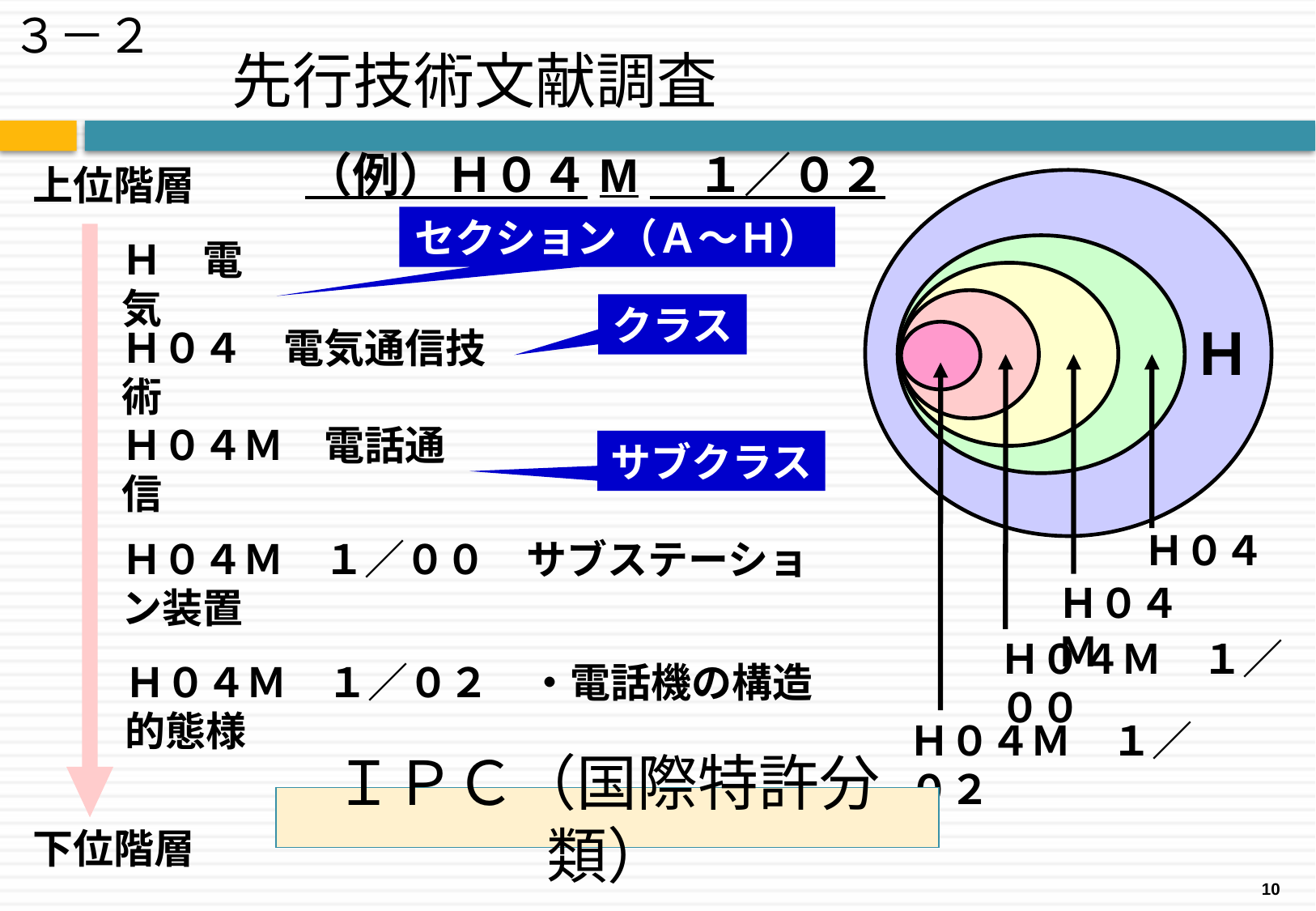

３－２
先行技術文献調査
（例）Ｈ０４M　１／０２
上位階層

Ｈ
セクション（Ａ～Ｈ）

Ｈ０４
Ｈ　電気

Ｈ０４Ｍ

Ｈ０４Ｍ　１／００
クラス

Ｈ０４Ｍ　１／０２
Ｈ０４　電気通信技術
サブクラス
Ｈ０４Ｍ　電話通信
Ｈ０４Ｍ　１／００　サブステーション装置
Ｈ０４Ｍ　１／０２　・電話機の構造的態様
ＩＰＣ（国際特許分類）
下位階層
10